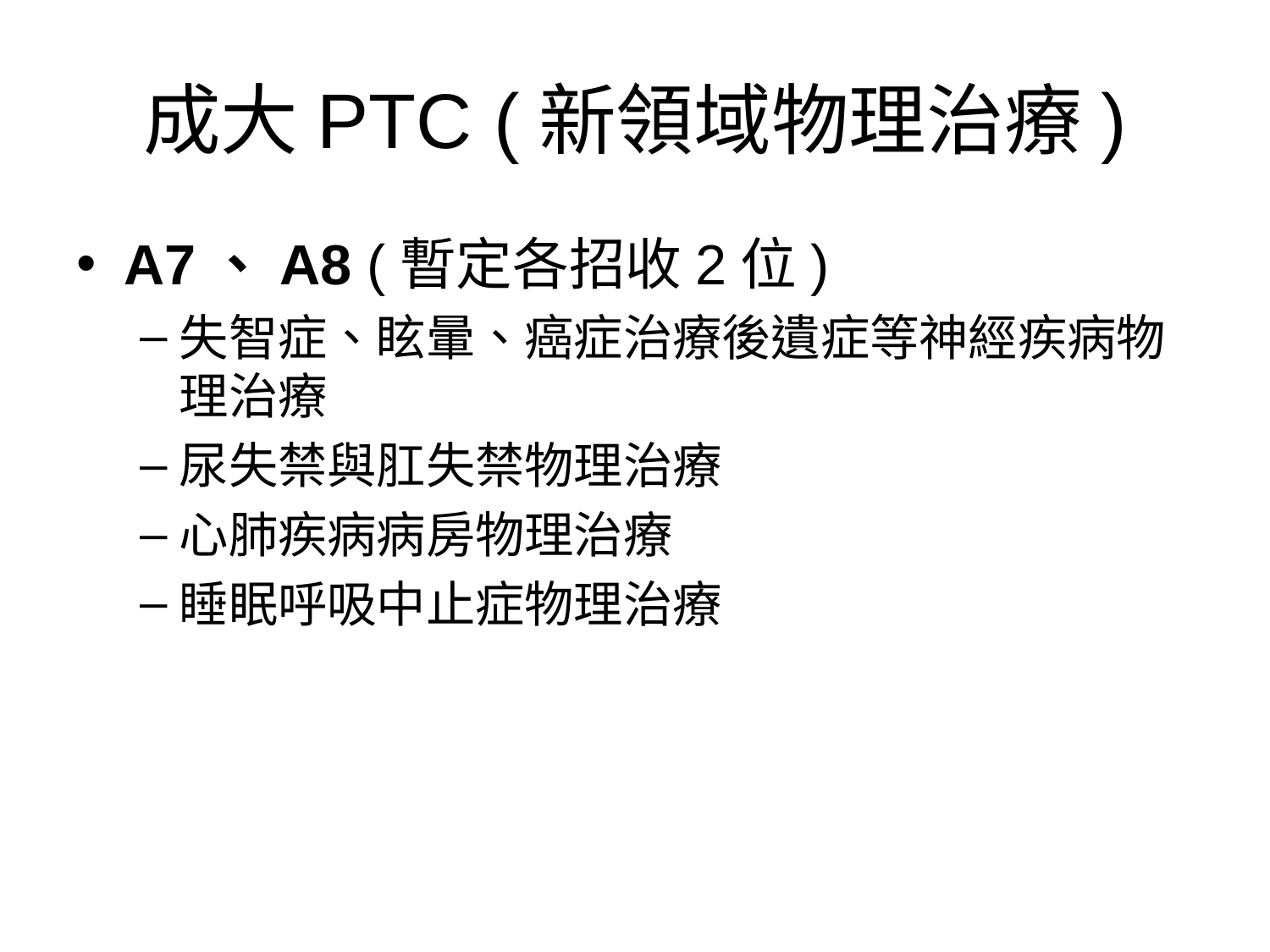

# 成大PTC (新領域物理治療)
A7、A8 (暫定各招收2位)
失智症、眩暈、癌症治療後遺症等神經疾病物理治療
尿失禁與肛失禁物理治療
心肺疾病病房物理治療
睡眠呼吸中止症物理治療